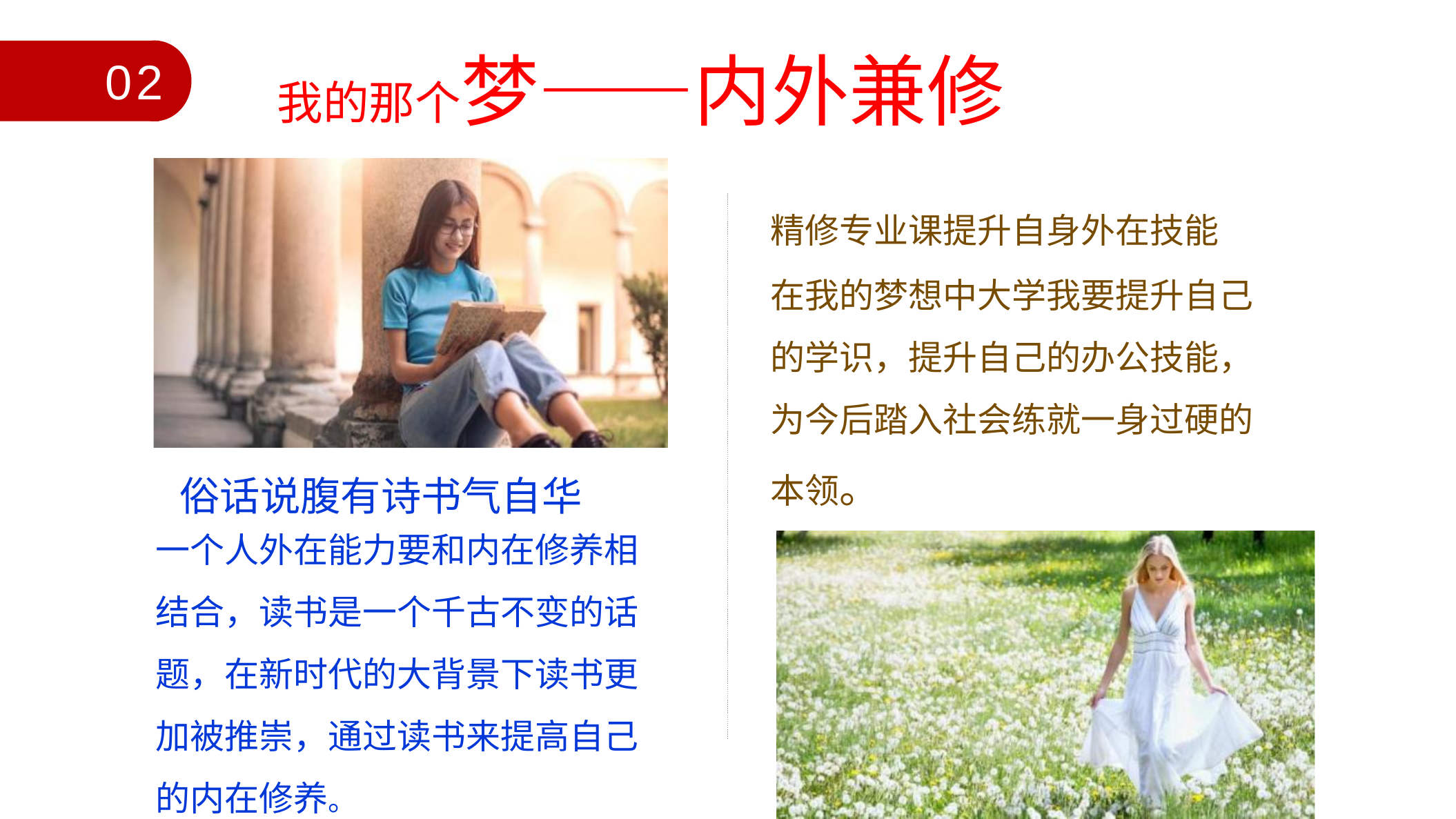

我的那个梦——内外兼修

02

俗话说腹有诗书气自华
一个人外在能力要和内在修养相结合，读书是一个千古不变的话题，在新时代的大背景下读书更加被推崇，通过读书来提高自己的内在修养。
精修专业课提升自身外在技能
在我的梦想中大学我要提升自己的学识，提升自己的办公技能，为今后踏入社会练就一身过硬的本领。